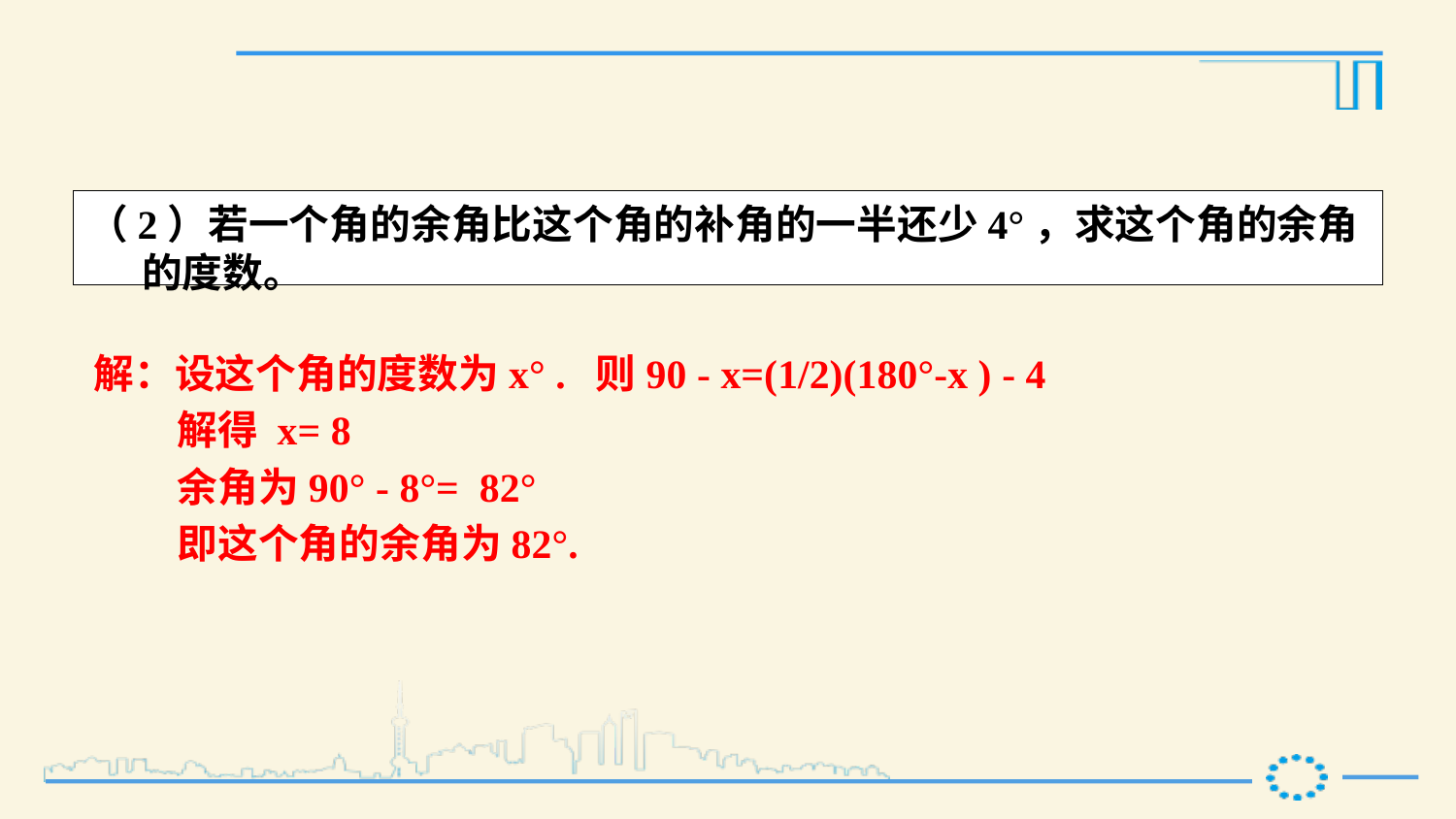

（2）若一个角的余角比这个角的补角的一半还少4°，求这个角的余角的度数。
解：设这个角的度数为x° .  则90 - x=(1/2)(180°-x ) - 4
        解得 x= 8
        余角为90° - 8°=  82°
        即这个角的余角为82°.